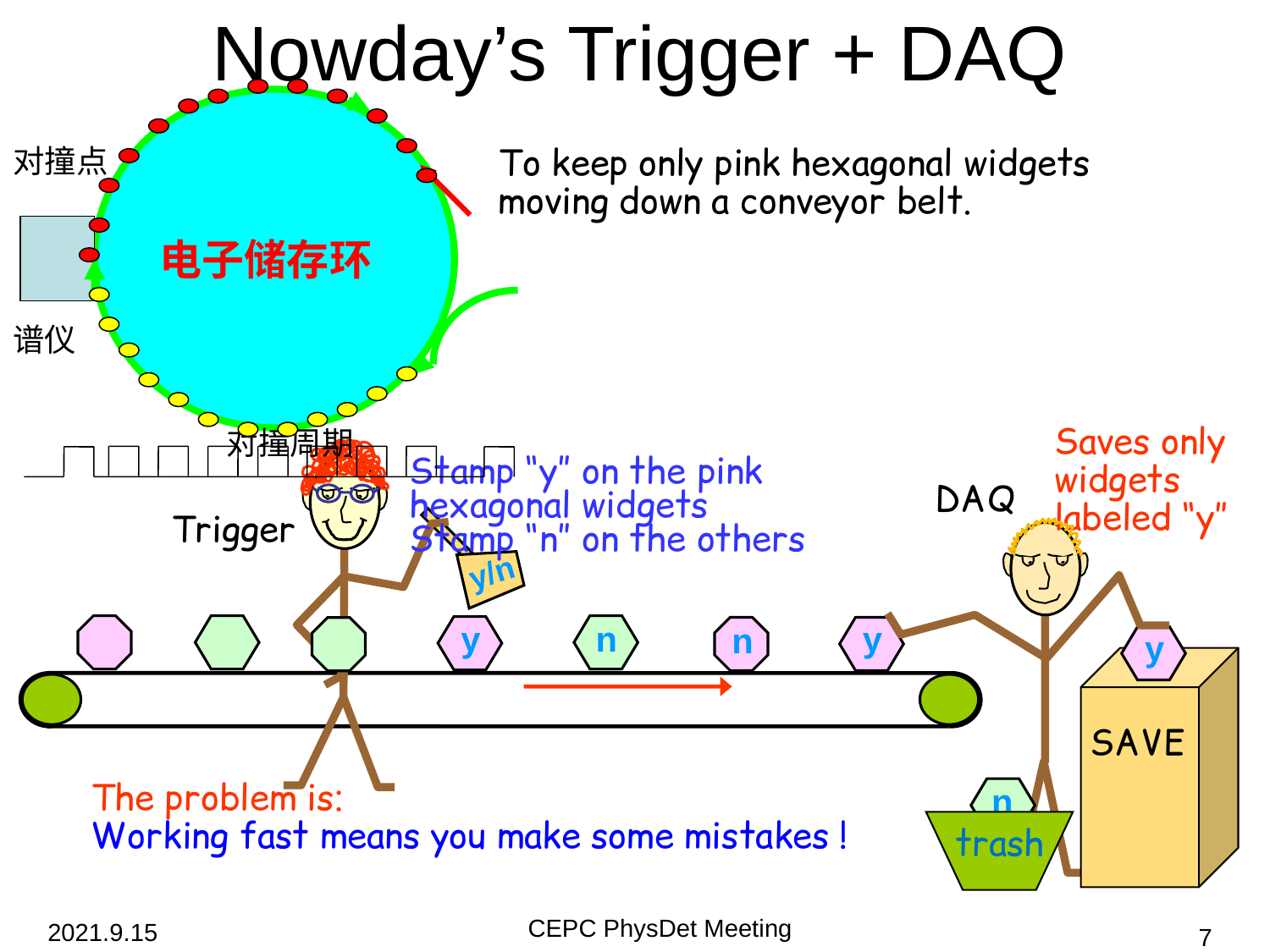

Nowday’s Trigger + DAQ

对撞点

To keep only pink hexagonal widgets moving down a conveyor belt.

电子储存环

谱仪

对撞周期
Saves only widgets
labeled “y”
DAQ

y

SAVE

n

trash

Trigger

y/n

y
n
y
n

Stamp “y” on the pink hexagonal widgets
Stamp “n” on the others

The problem is:
Working fast means you make some mistakes !
CEPC PhysDet Meeting
2021.9.15
7